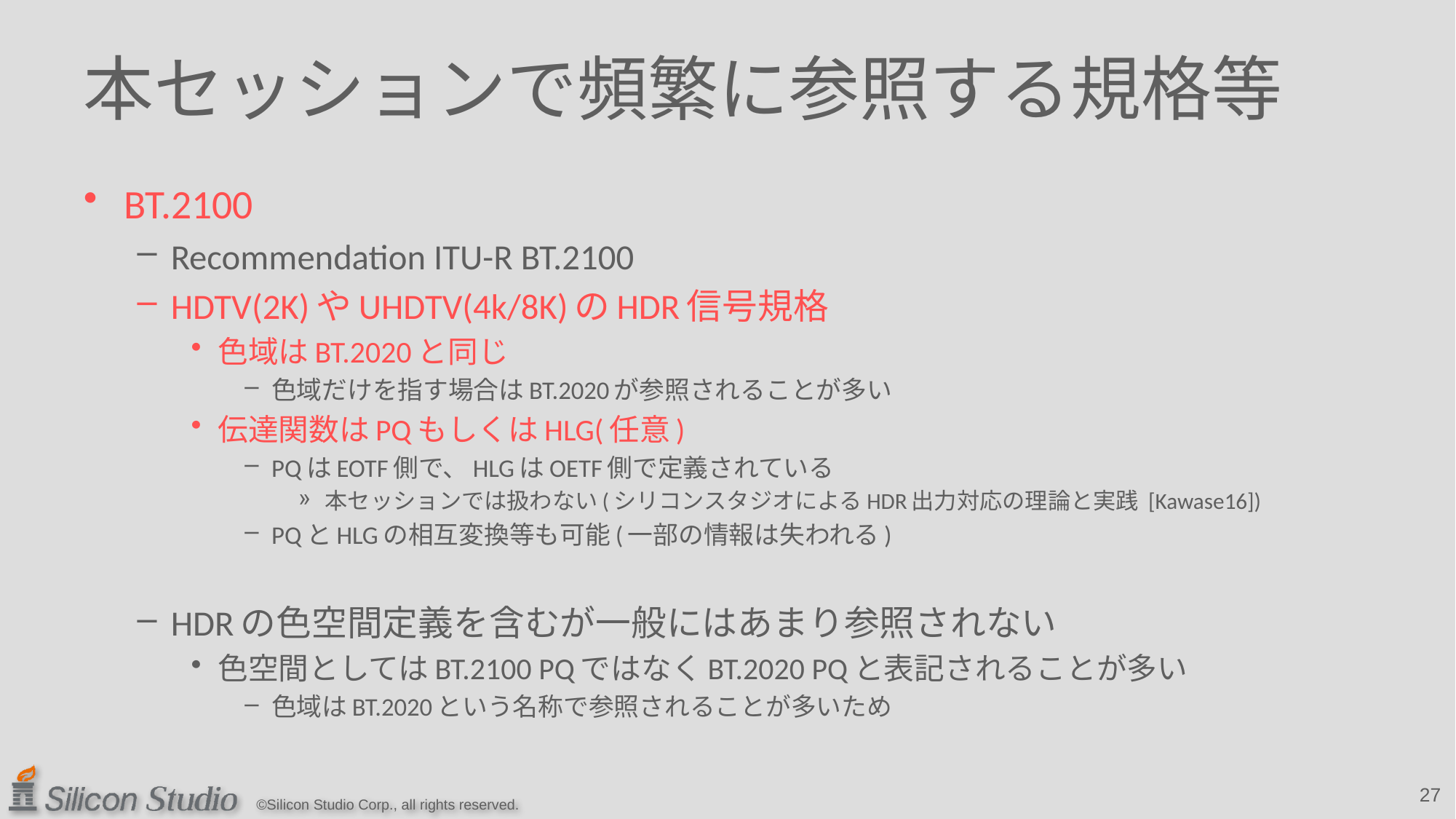

# 本セッションで頻繁に参照する規格等
BT.2100
Recommendation ITU-R BT.2100
HDTV(2K)やUHDTV(4k/8K)のHDR信号規格
色域はBT.2020と同じ
色域だけを指す場合はBT.2020が参照されることが多い
伝達関数はPQもしくはHLG(任意)
PQはEOTF側で、HLGはOETF側で定義されている
本セッションでは扱わない(シリコンスタジオによるHDR出力対応の理論と実践 [Kawase16])
PQとHLGの相互変換等も可能(一部の情報は失われる)

HDRの色空間定義を含むが一般にはあまり参照されない
色空間としてはBT.2100 PQではなくBT.2020 PQと表記されることが多い
色域はBT.2020という名称で参照されることが多いため
27